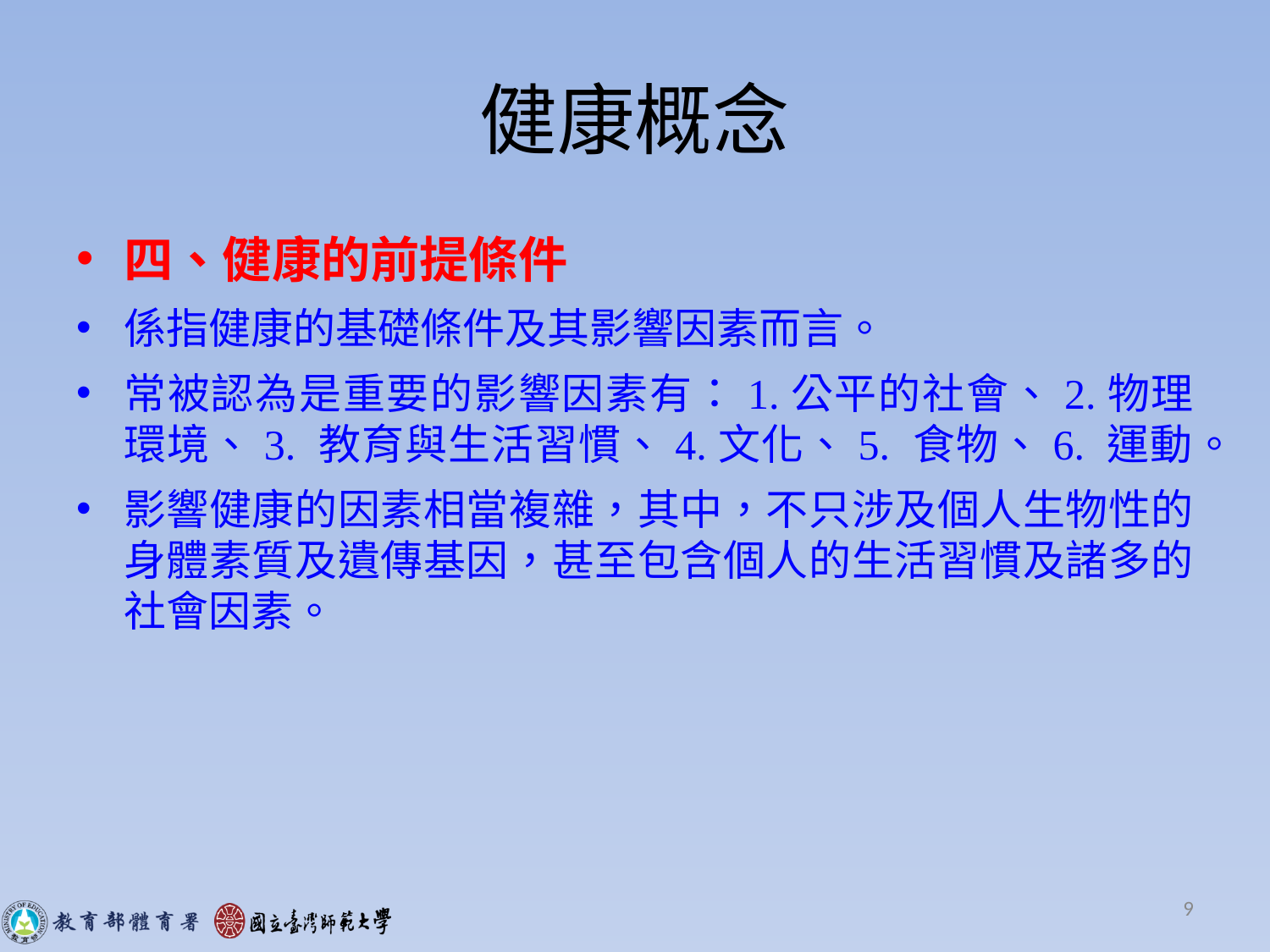

# 健康概念
四、健康的前提條件
係指健康的基礎條件及其影響因素而言。
常被認為是重要的影響因素有：1.公平的社會、2.物理環境、3. 教育與生活習慣、4.文化、5. 食物、6. 運動。
影響健康的因素相當複雜，其中，不只涉及個人生物性的身體素質及遺傳基因，甚至包含個人的生活習慣及諸多的社會因素。
9